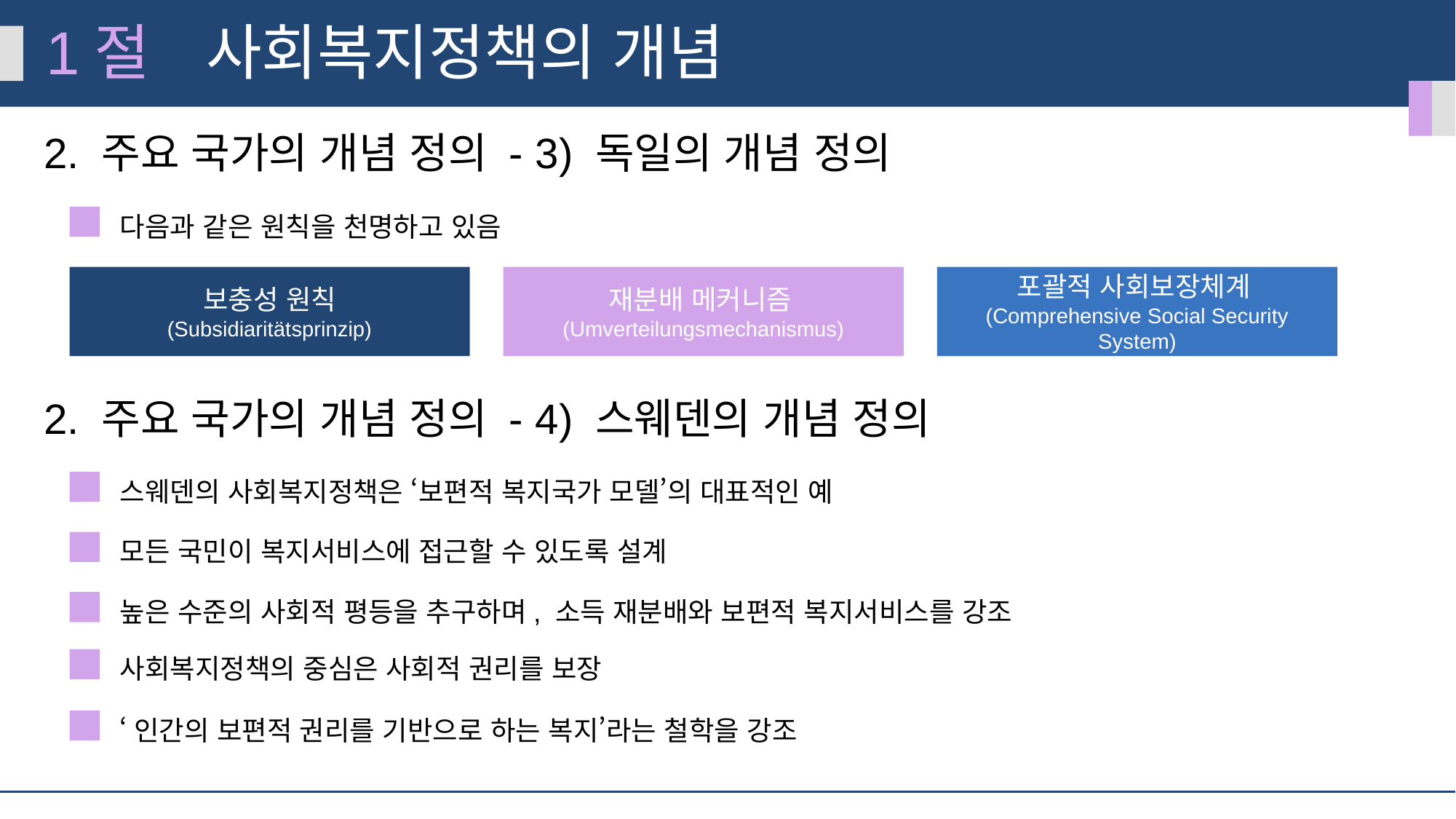

1절
사회복지정책의 개념
2. 주요 국가의 개념 정의 - 3) 독일의 개념 정의
다음과 같은 원칙을 천명하고 있음

보충성 원칙
(Subsidiaritätsprinzip)
재분배 메커니즘(Umverteilungsmechanismus)
포괄적 사회보장체계(Comprehensive Social Security System)
2. 주요 국가의 개념 정의 - 4) 스웨덴의 개념 정의
스웨덴의 사회복지정책은 ‘보편적 복지국가 모델’의 대표적인 예

모든 국민이 복지서비스에 접근할 수 있도록 설계

높은 수준의 사회적 평등을 추구하며, 소득 재분배와 보편적 복지서비스를 강조

사회복지정책의 중심은 사회적 권리를 보장

‘인간의 보편적 권리를 기반으로 하는 복지’라는 철학을 강조